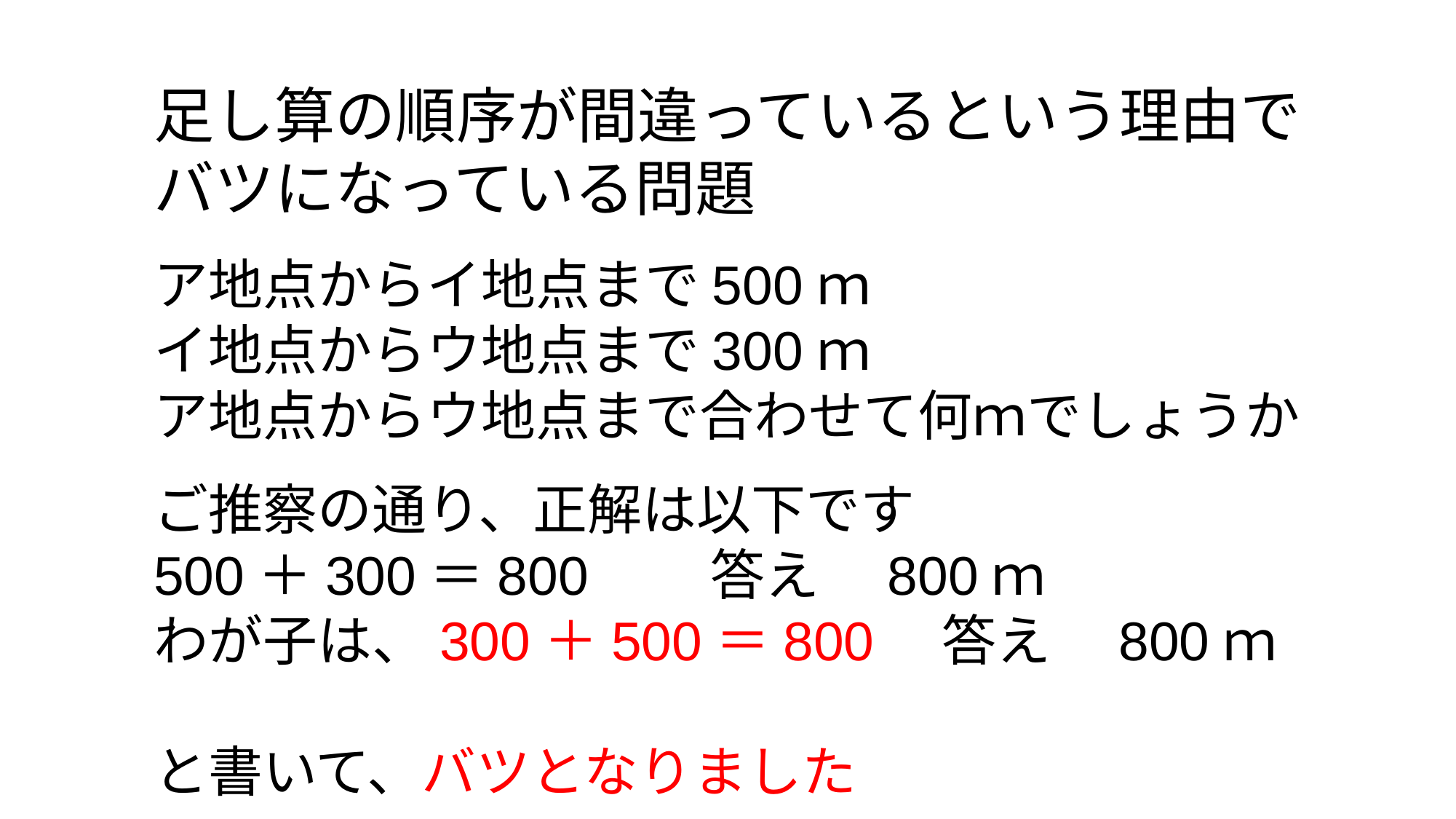

足し算の順序が間違っているという理由でバツになっている問題
ア地点からイ地点まで500ｍ
イ地点からウ地点まで300ｍ
ア地点からウ地点まで合わせて何ｍでしょうか
ご推察の通り、正解は以下です
500＋300＝800　　答え　800ｍ
わが子は、300＋500＝800　答え　800ｍ
と書いて、バツとなりました